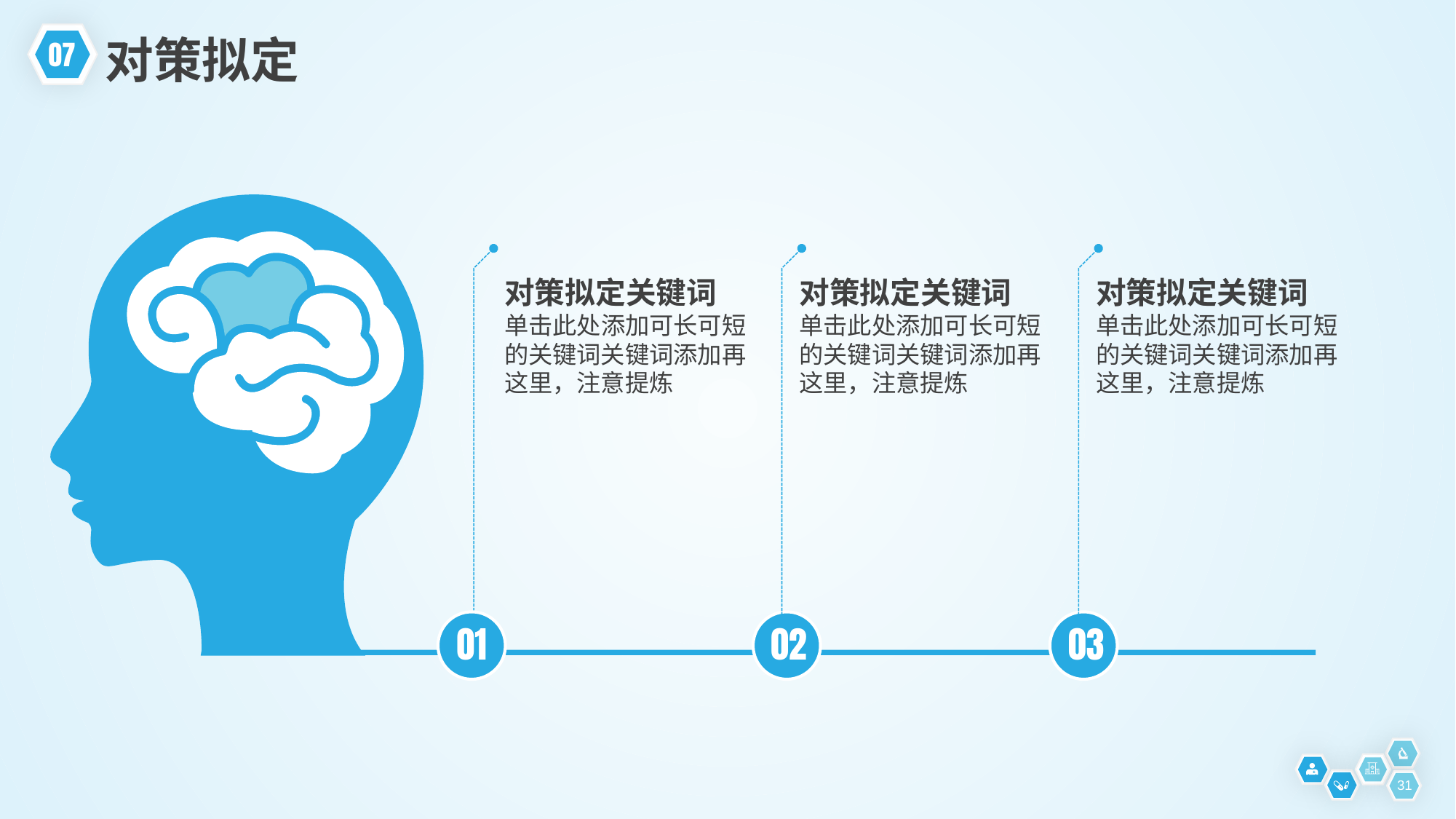

07
对策拟定

对策拟定关键词
单击此处添加可长可短的关键词关键词添加再这里，注意提炼
对策拟定关键词
单击此处添加可长可短的关键词关键词添加再这里，注意提炼
对策拟定关键词
单击此处添加可长可短的关键词关键词添加再这里，注意提炼

01

02

03